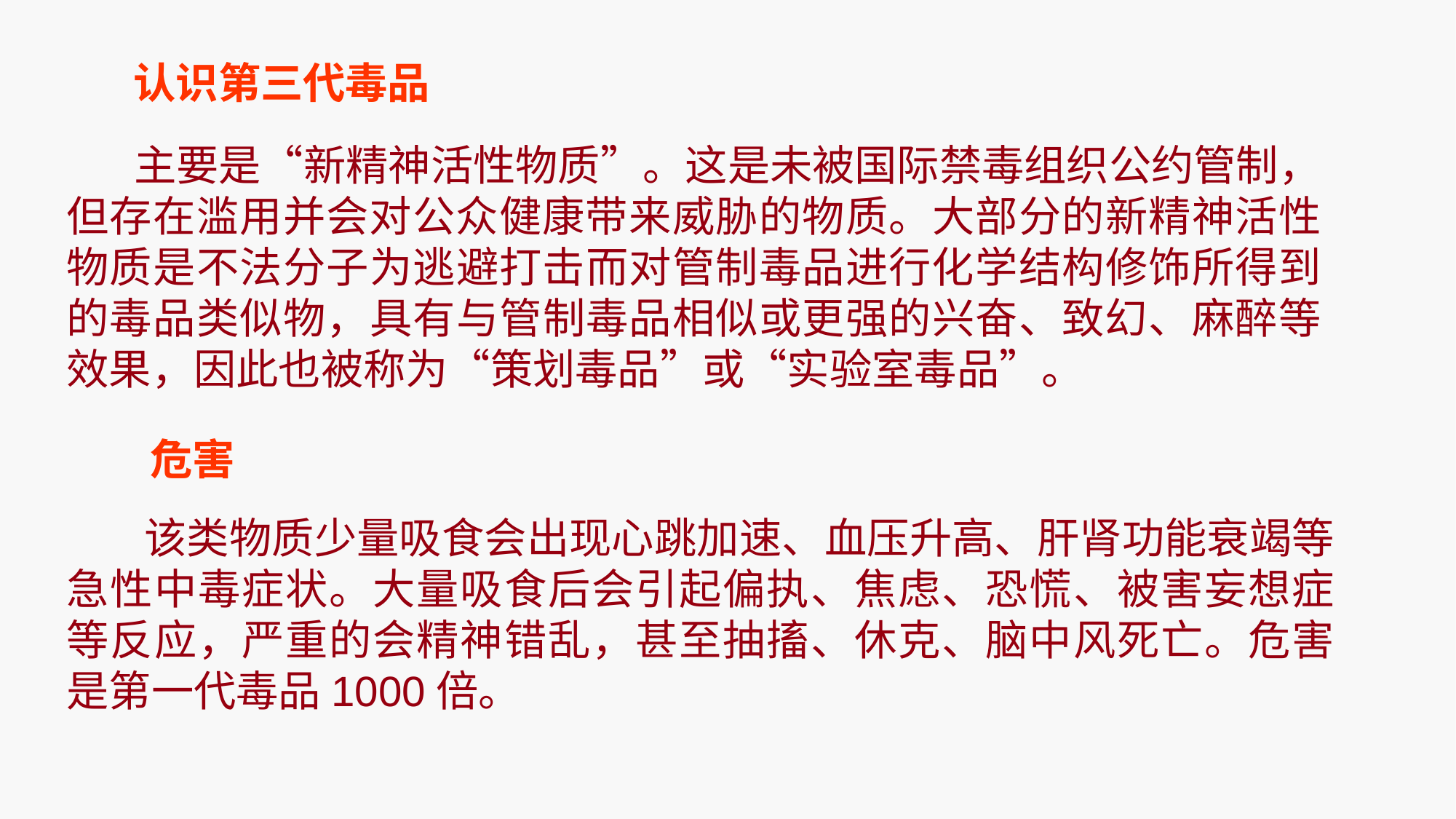

认识第三代毒品
      主要是“新精神活性物质”。这是未被国际禁毒组织公约管制，但存在滥用并会对公众健康带来威胁的物质。大部分的新精神活性物质是不法分子为逃避打击而对管制毒品进行化学结构修饰所得到的毒品类似物，具有与管制毒品相似或更强的兴奋、致幻、麻醉等效果，因此也被称为“策划毒品”或“实验室毒品”。
#
危害

       该类物质少量吸食会出现心跳加速、血压升高、肝肾功能衰竭等急性中毒症状。大量吸食后会引起偏执、焦虑、恐慌、被害妄想症等反应，严重的会精神错乱，甚至抽搐、休克、脑中风死亡。危害是第一代毒品1000倍。